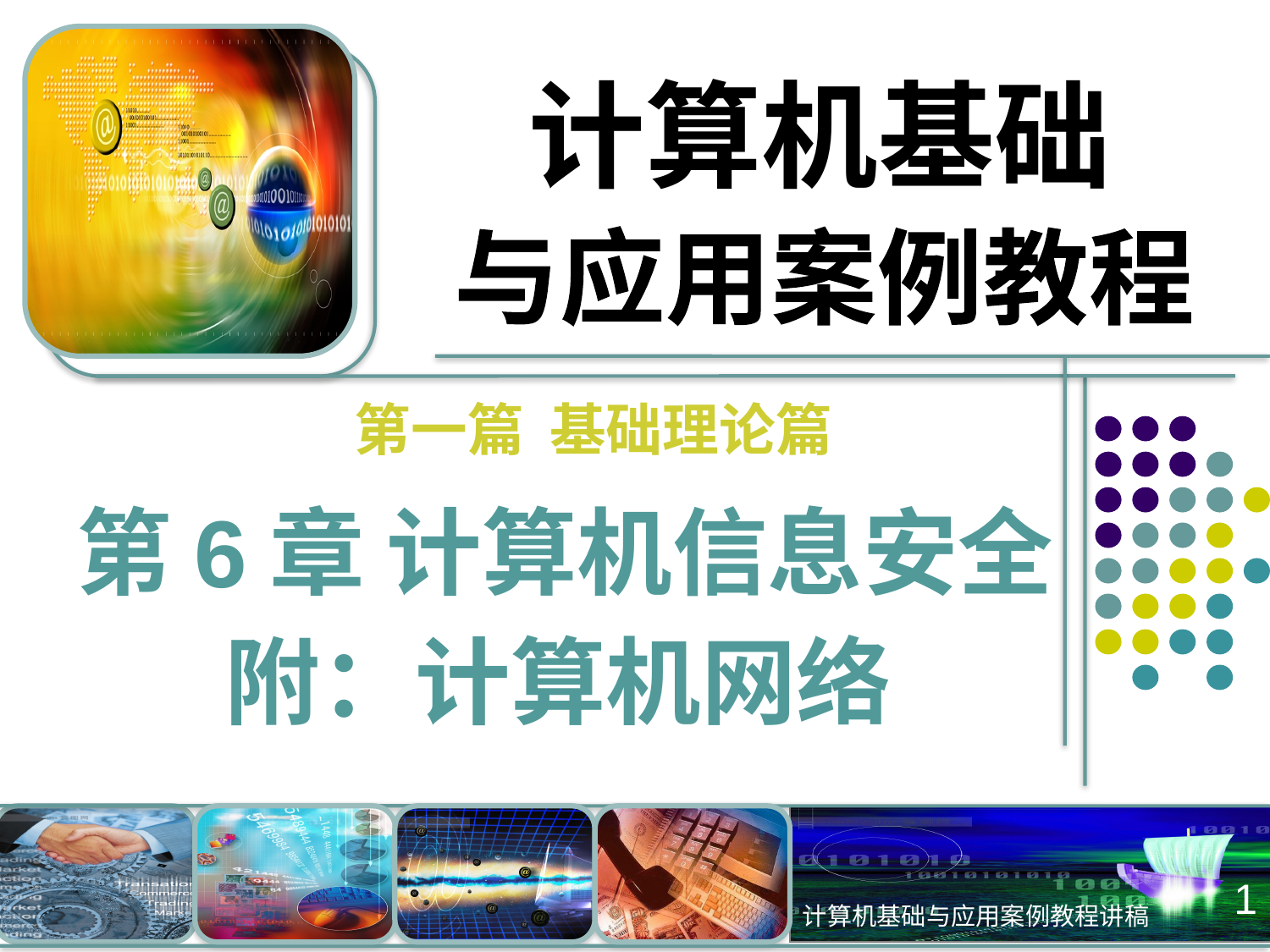

计算机基础
与应用案例教程
第一篇  基础理论篇
第6章 计算机信息安全
附：计算机网络
1